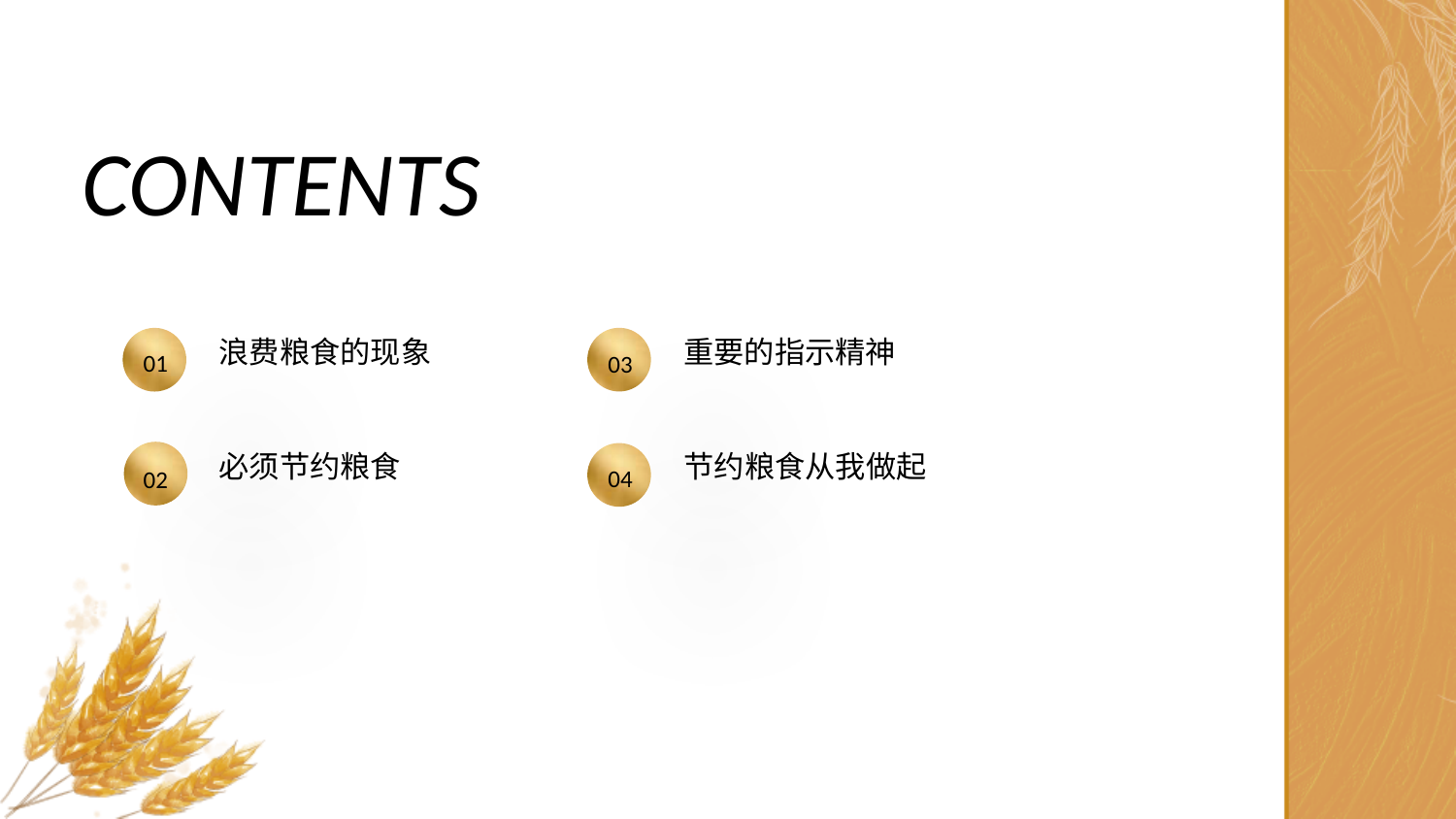

CONTENTS
重要的指示精神

03
浪费粮食的现象

01
节约粮食从我做起

04
必须节约粮食

02